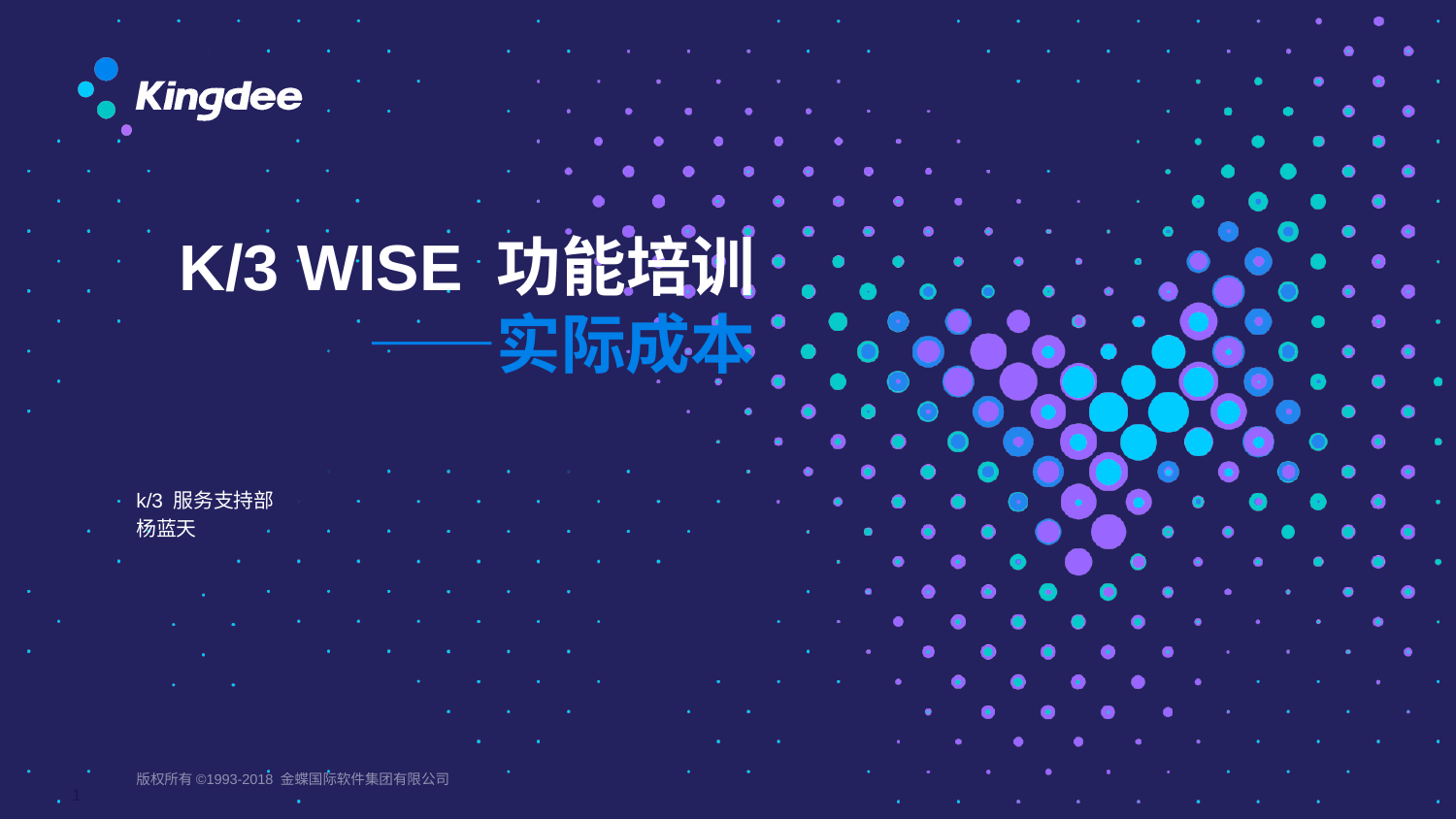

K/3 WISE 功能培训
——实际成本
k/3 服务支持部
杨蓝天